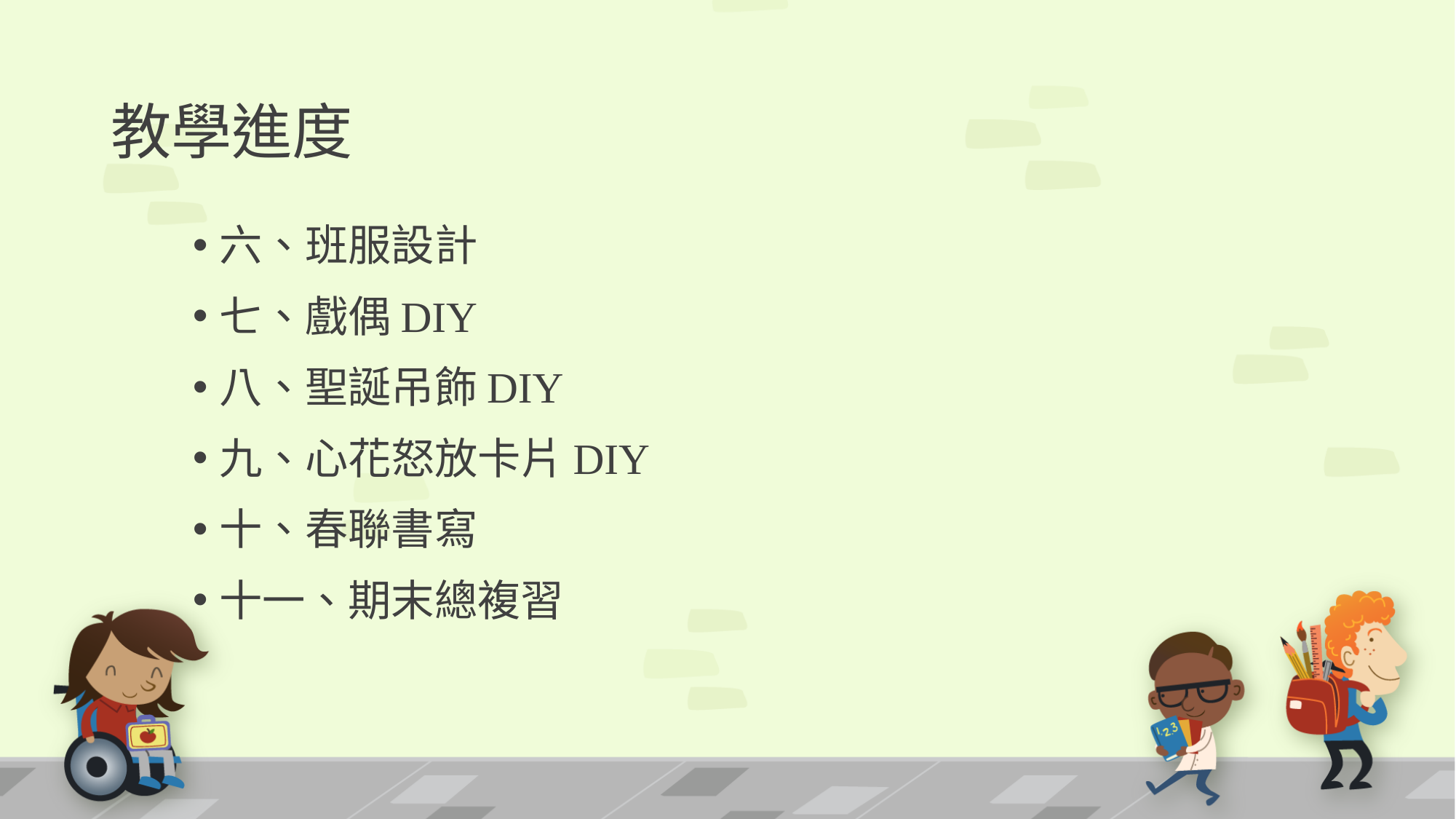

# 教學進度
六、班服設計
七、戲偶DIY
八、聖誕吊飾DIY
九、心花怒放卡片DIY
十、春聯書寫
十一、期末總複習